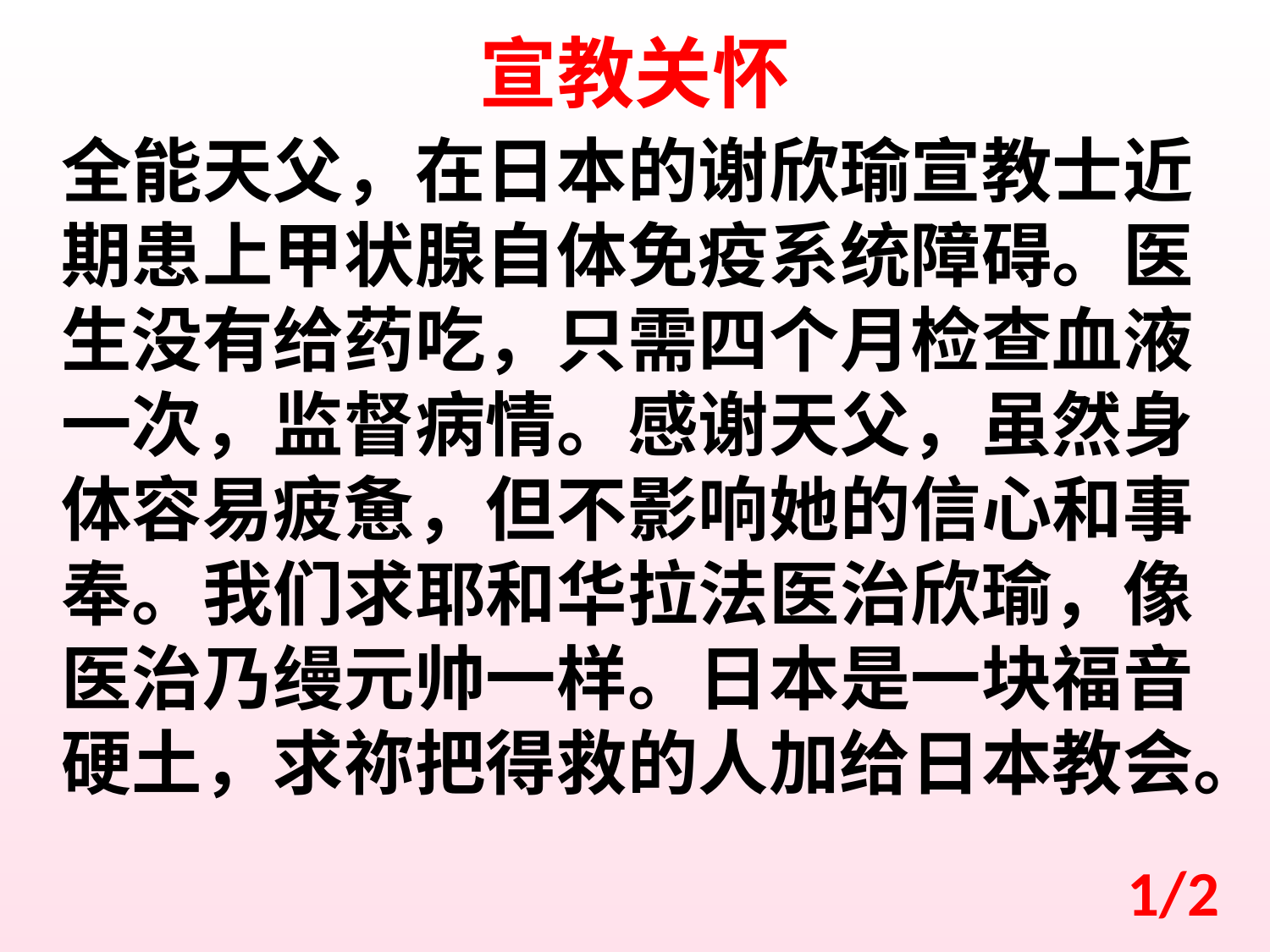

宣教关怀
全能天父，在日本的谢欣瑜宣教士近期患上甲状腺自体免疫系统障碍。医生没有给药吃，只需四个月检查血液一次，监督病情。感谢天父，虽然身体容易疲惫，但不影响她的信心和事奉。我们求耶和华拉法医治欣瑜，像医治乃缦元帅一样。日本是一块福音硬土，求祢把得救的人加给日本教会。
1/2